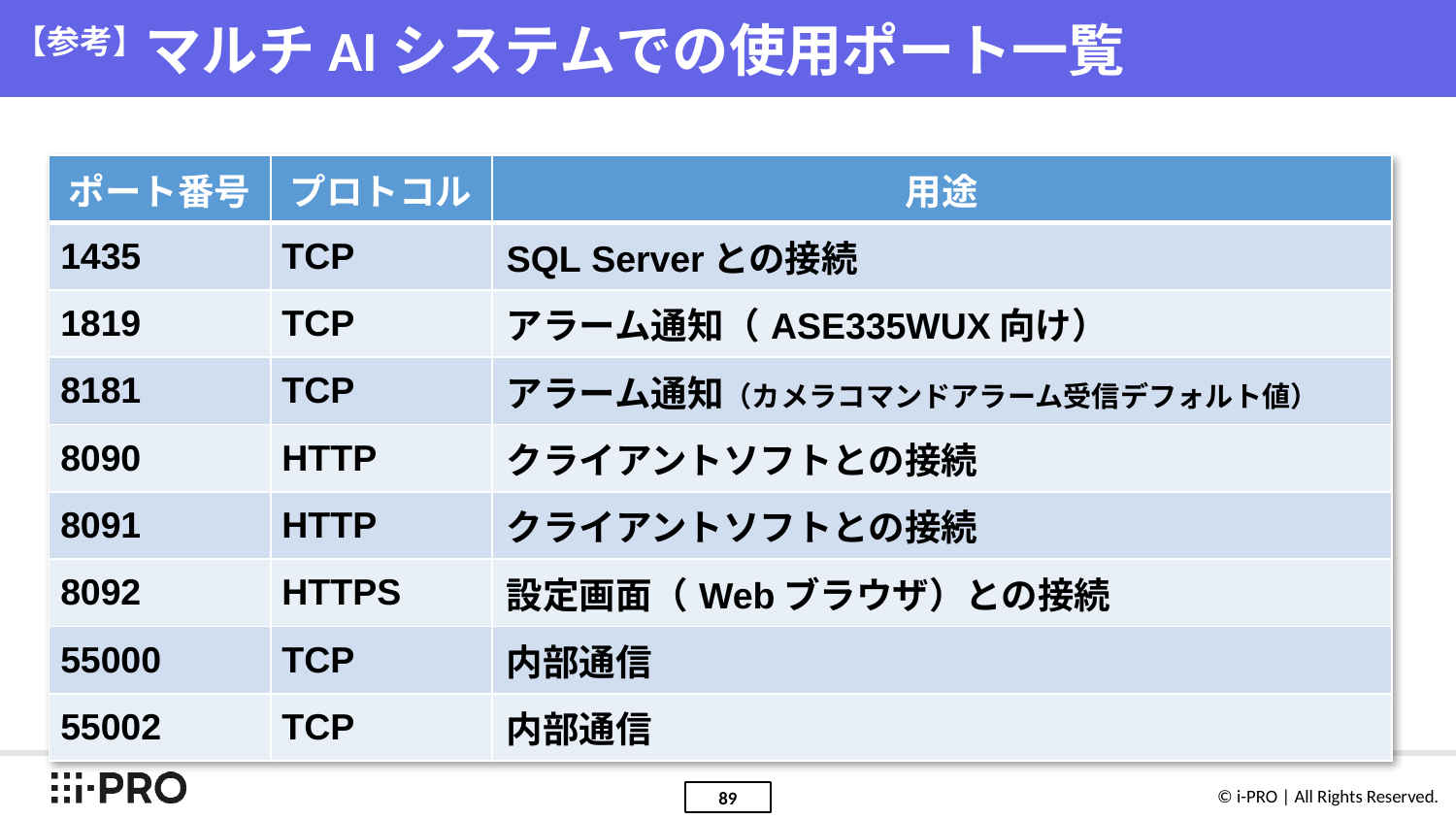

# 【参考】マルチAIシステムでの使用ポート一覧
| ポート番号 | プロトコル | 用途 |
| --- | --- | --- |
| 1435 | TCP | SQL Serverとの接続 |
| 1819 | TCP | アラーム通知（ASE335WUX向け） |
| 8181 | TCP | アラーム通知（カメラコマンドアラーム受信デフォルト値） |
| 8090 | HTTP | クライアントソフトとの接続 |
| 8091 | HTTP | クライアントソフトとの接続 |
| 8092 | HTTPS | 設定画面（Webブラウザ）との接続 |
| 55000 | TCP | 内部通信 |
| 55002 | TCP | 内部通信 |